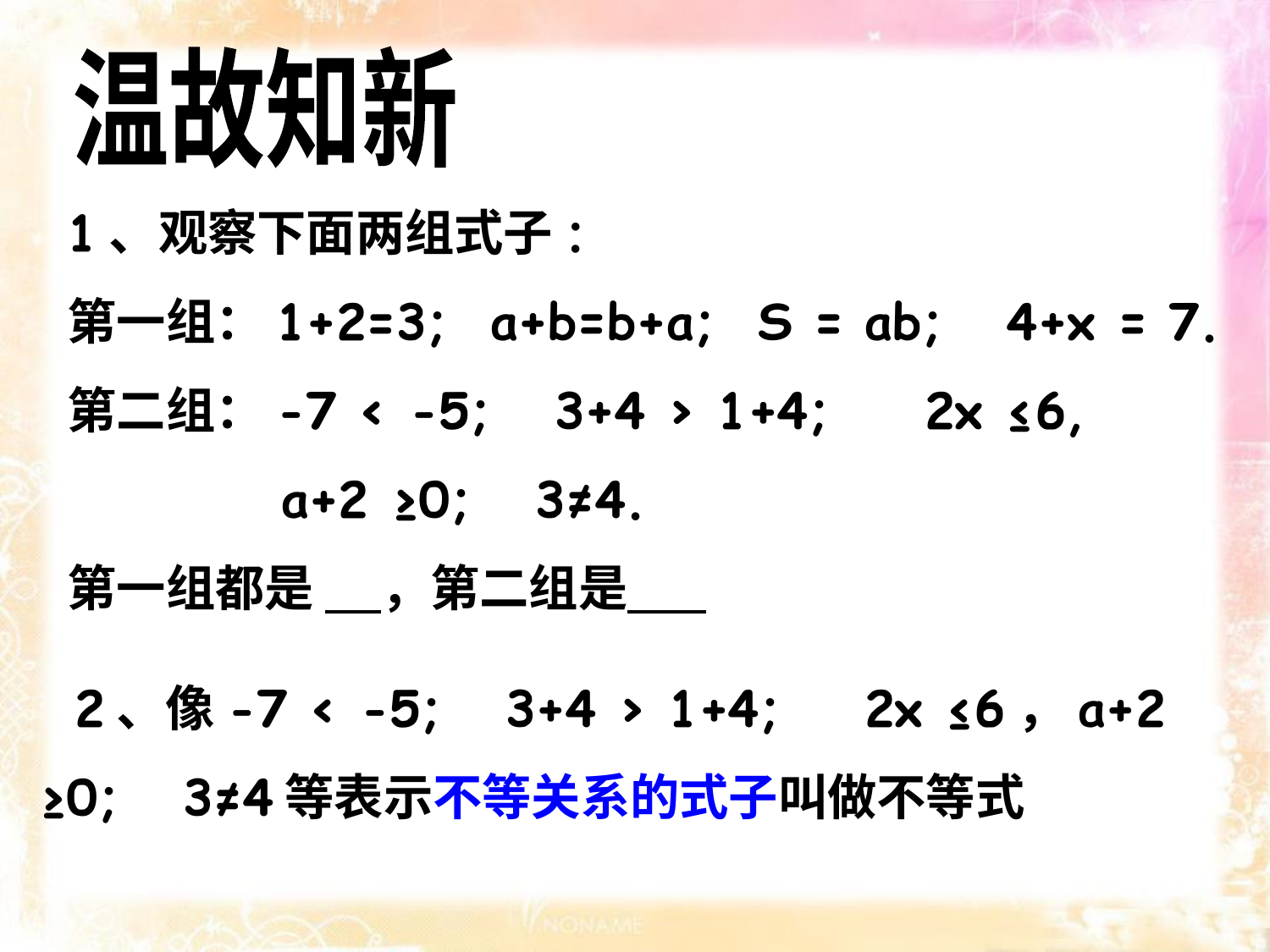

温故知新
1、观察下面两组式子:
第一组：1+2=3;  a+b=b+a;  S = ab;   4+x = 7.
第二组：-7 < -5;   3+4 > 1+4;　  2x ≤6,
          a+2 ≥0;   3≠4.
第一组都是      ，第二组是
2、像-7 < -5;   3+4 > 1+4;　 2x ≤6，a+2 ≥0;   3≠4等表示不等关系的式子叫做不等式